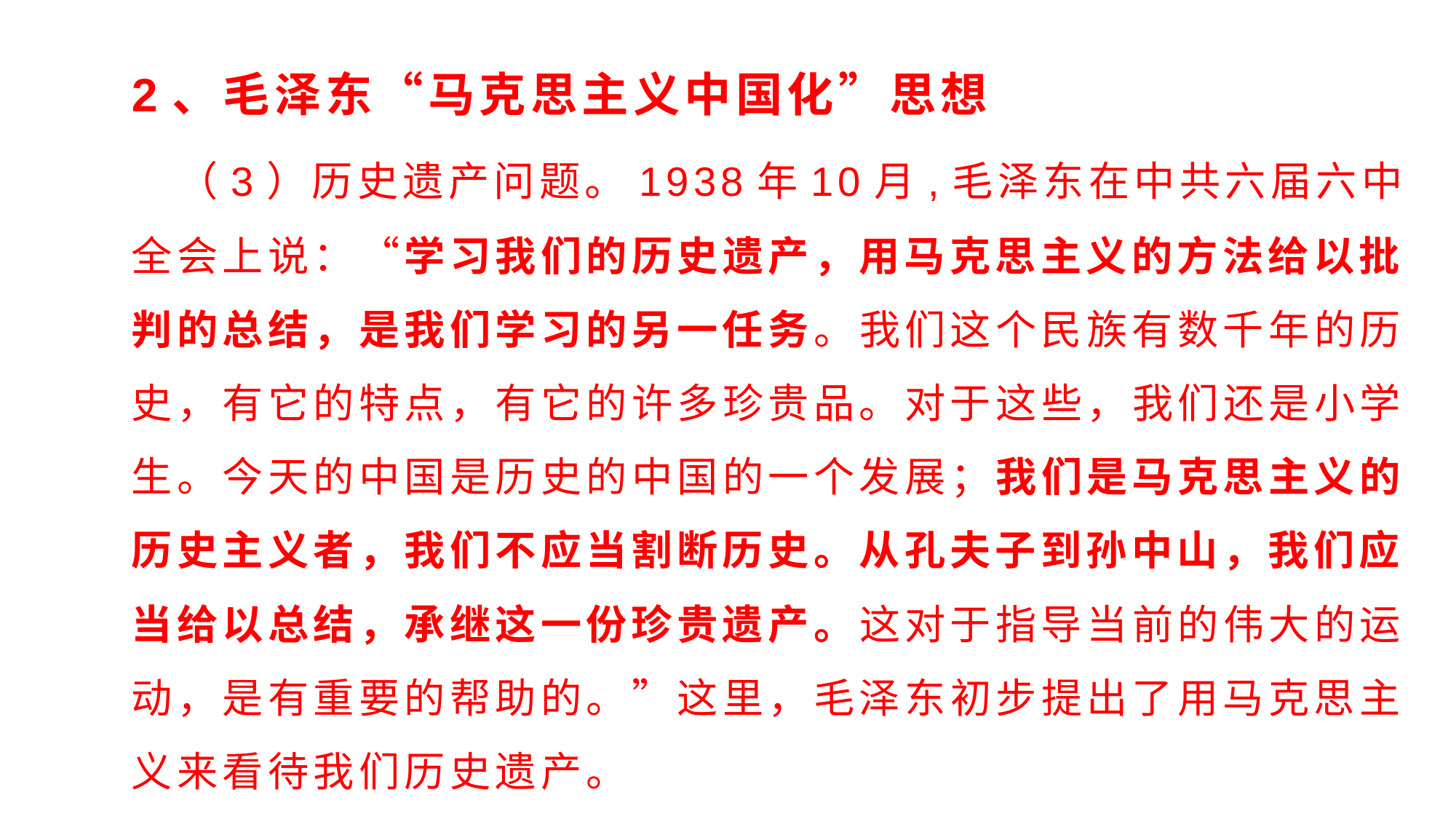

# 2、毛泽东“马克思主义中国化”思想 （3）历史遗产问题。1938年10月,毛泽东在中共六届六中全会上说：“学习我们的历史遗产，用马克思主义的方法给以批判的总结，是我们学习的另一任务。我们这个民族有数千年的历史，有它的特点，有它的许多珍贵品。对于这些，我们还是小学生。今天的中国是历史的中国的一个发展；我们是马克思主义的历史主义者，我们不应当割断历史。从孔夫子到孙中山，我们应当给以总结，承继这一份珍贵遗产。这对于指导当前的伟大的运动，是有重要的帮助的。”这里，毛泽东初步提出了用马克思主义来看待我们历史遗产。